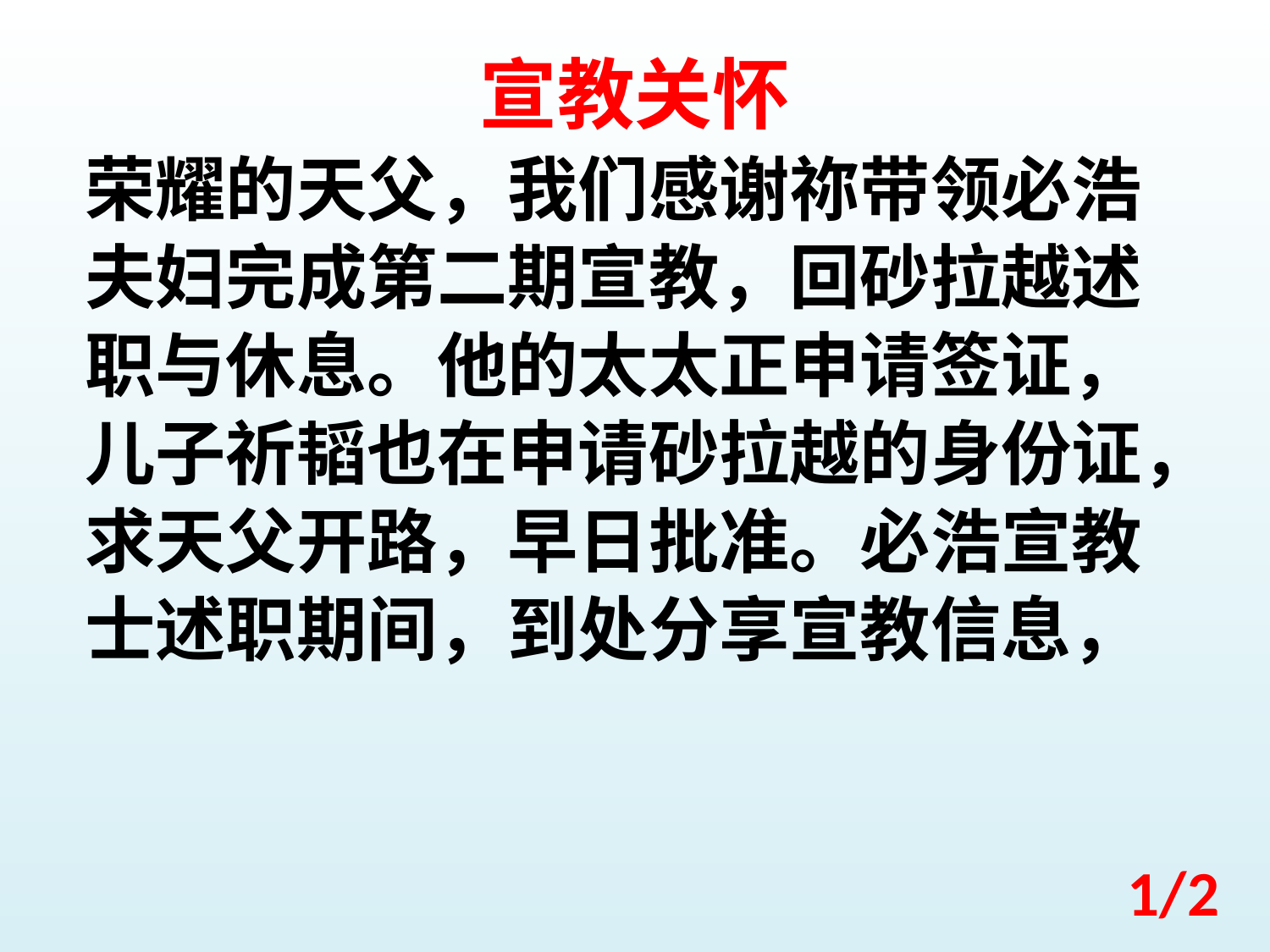

宣教关怀
荣耀的天父，我们感谢祢带领必浩夫妇完成第二期宣教，回砂拉越述职与休息。他的太太正申请签证，儿子祈韬也在申请砂拉越的身份证，求天父开路，早日批准。必浩宣教士述职期间，到处分享宣教信息，
1/2